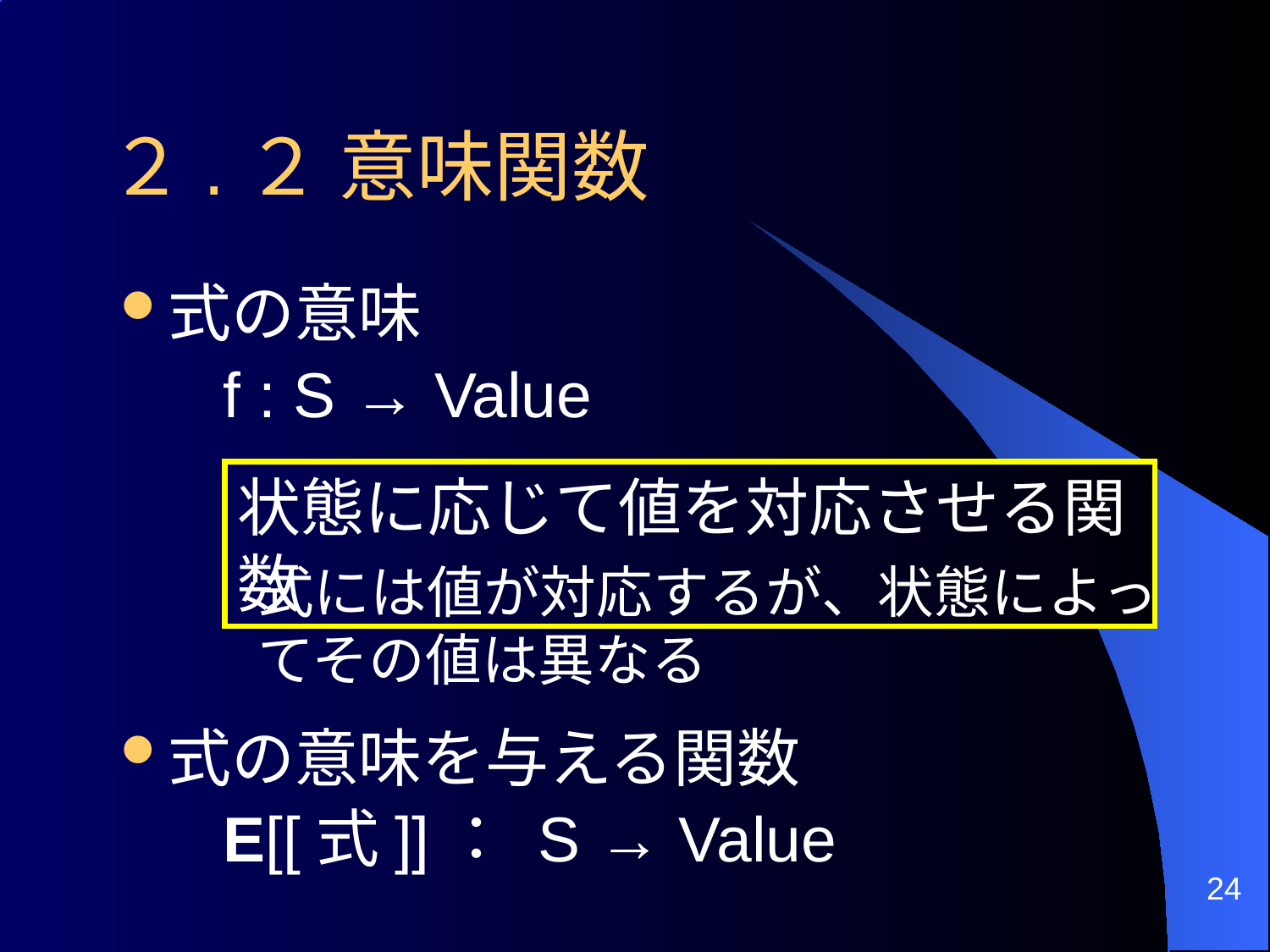

# ２.２ 意味関数
式の意味
	f : S → Value

式の意味を与える関数
	E[[式]]： S → Value
状態に応じて値を対応させる関数
式には値が対応するが、状態によってその値は異なる
24